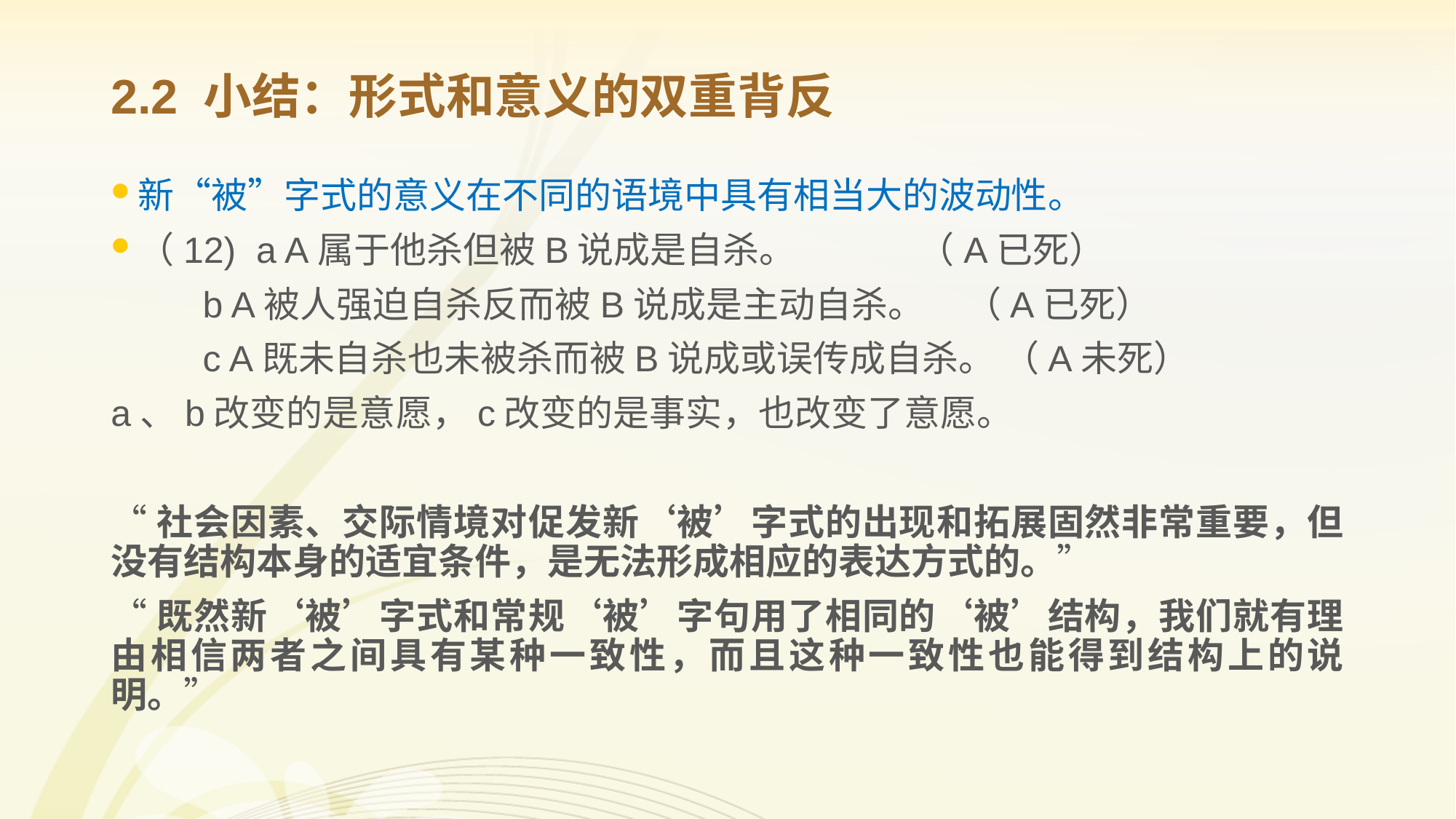

# 2.2 小结：形式和意义的双重背反
新“被”字式的意义在不同的语境中具有相当大的波动性。
（12)  a A属于他杀但被B说成是自杀。               （A已死）
         b A被人强迫自杀反而被B说成是主动自杀。     （A已死）
         c A既未自杀也未被杀而被B说成或误传成自杀。 （A未死）
a、b改变的是意愿，c改变的是事实，也改变了意愿。

“社会因素、交际情境对促发新‘被’字式的出现和拓展固然非常重要，但没有结构本身的适宜条件，是无法形成相应的表达方式的。”
“既然新‘被’字式和常规‘被’字句用了相同的‘被’结构，我们就有理由相信两者之间具有某种一致性，而且这种一致性也能得到结构上的说明。”